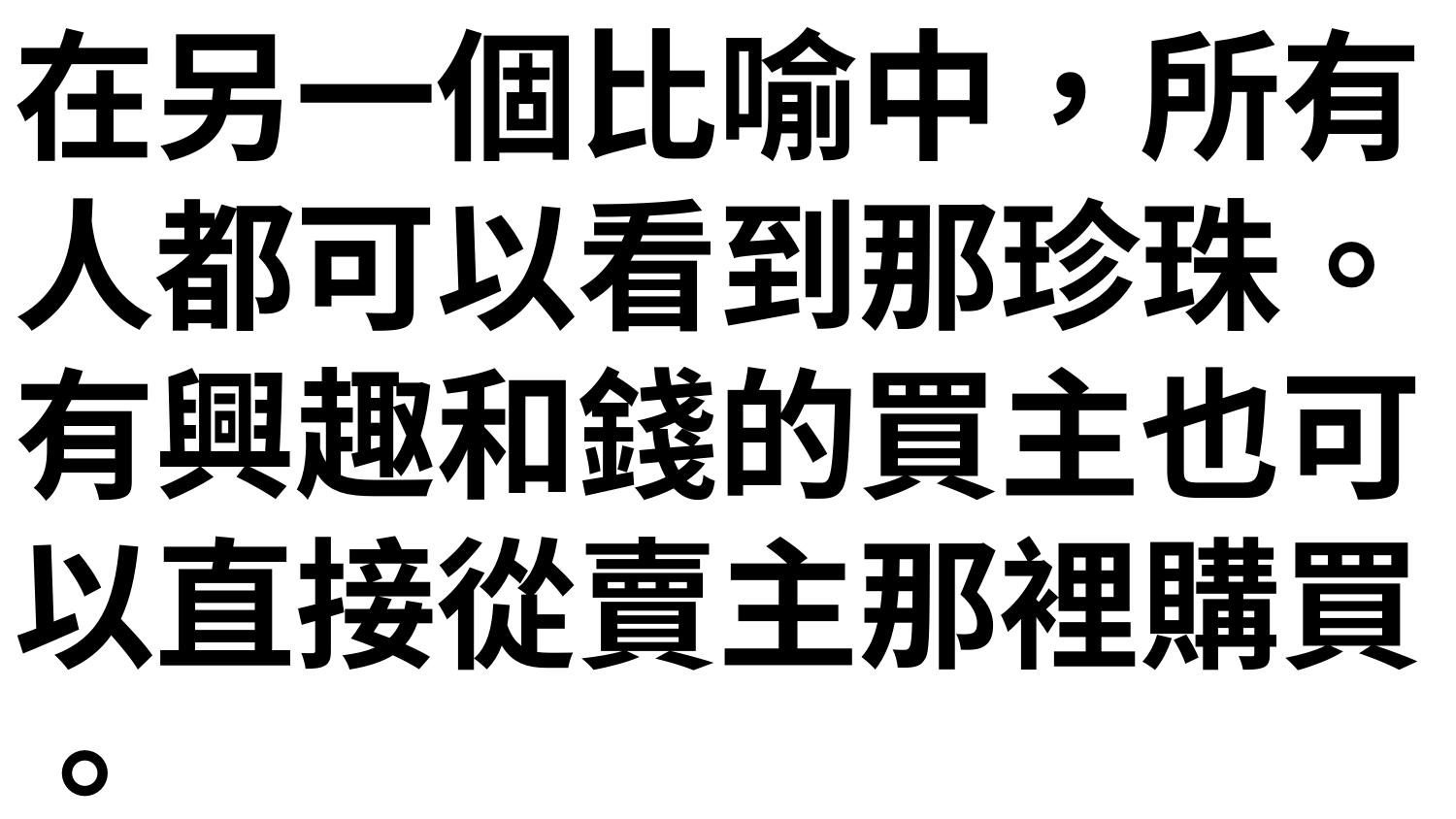

在另一個比喻中，所有人都可以看到那珍珠。有興趣和錢的買主也可以直接從賣主那裡購買
。